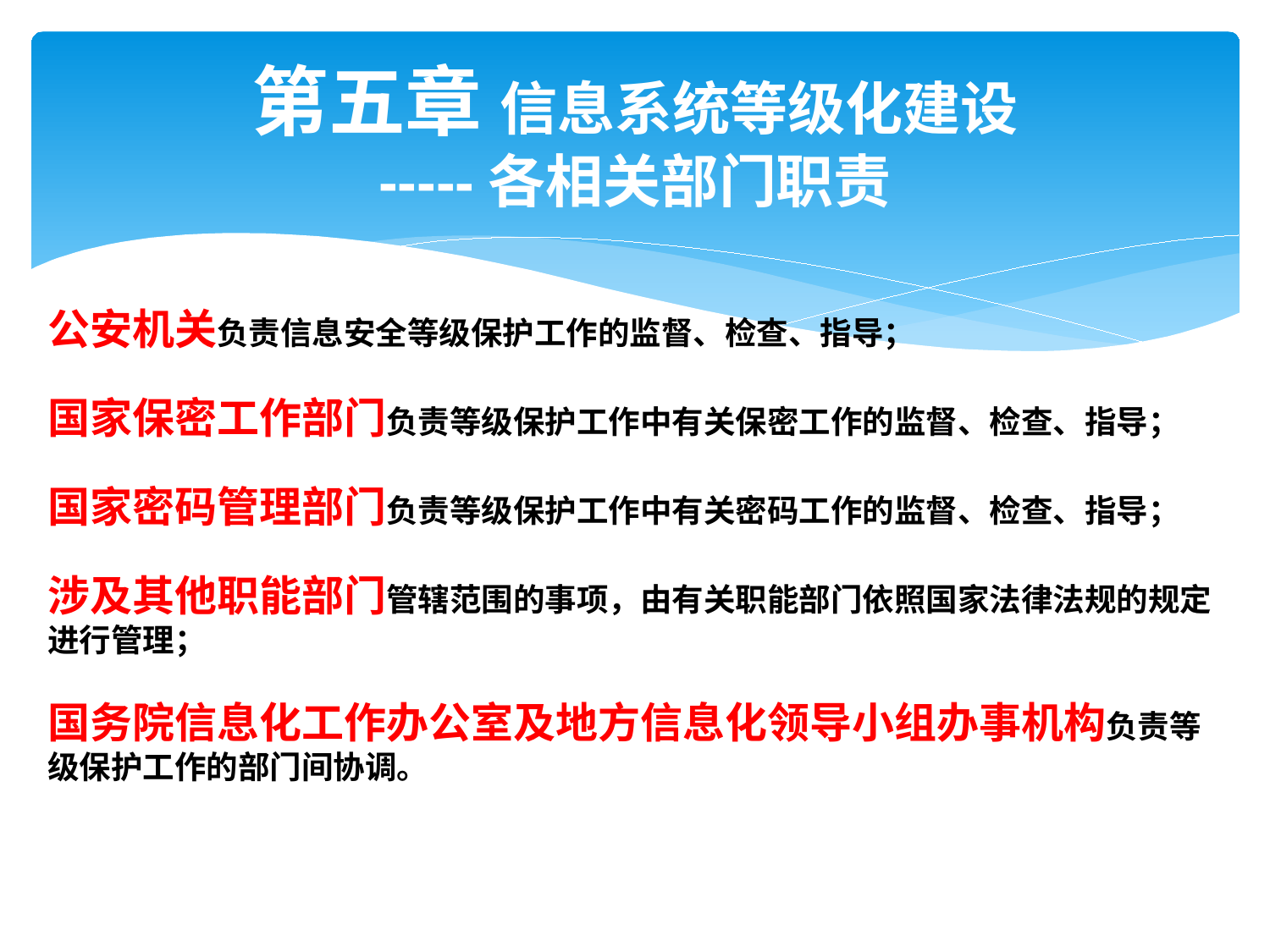

第五章 信息系统等级化建设
-----各相关部门职责
公安机关负责信息安全等级保护工作的监督、检查、指导；

国家保密工作部门负责等级保护工作中有关保密工作的监督、检查、指导；

国家密码管理部门负责等级保护工作中有关密码工作的监督、检查、指导；

涉及其他职能部门管辖范围的事项，由有关职能部门依照国家法律法规的规定进行管理；

国务院信息化工作办公室及地方信息化领导小组办事机构负责等级保护工作的部门间协调。